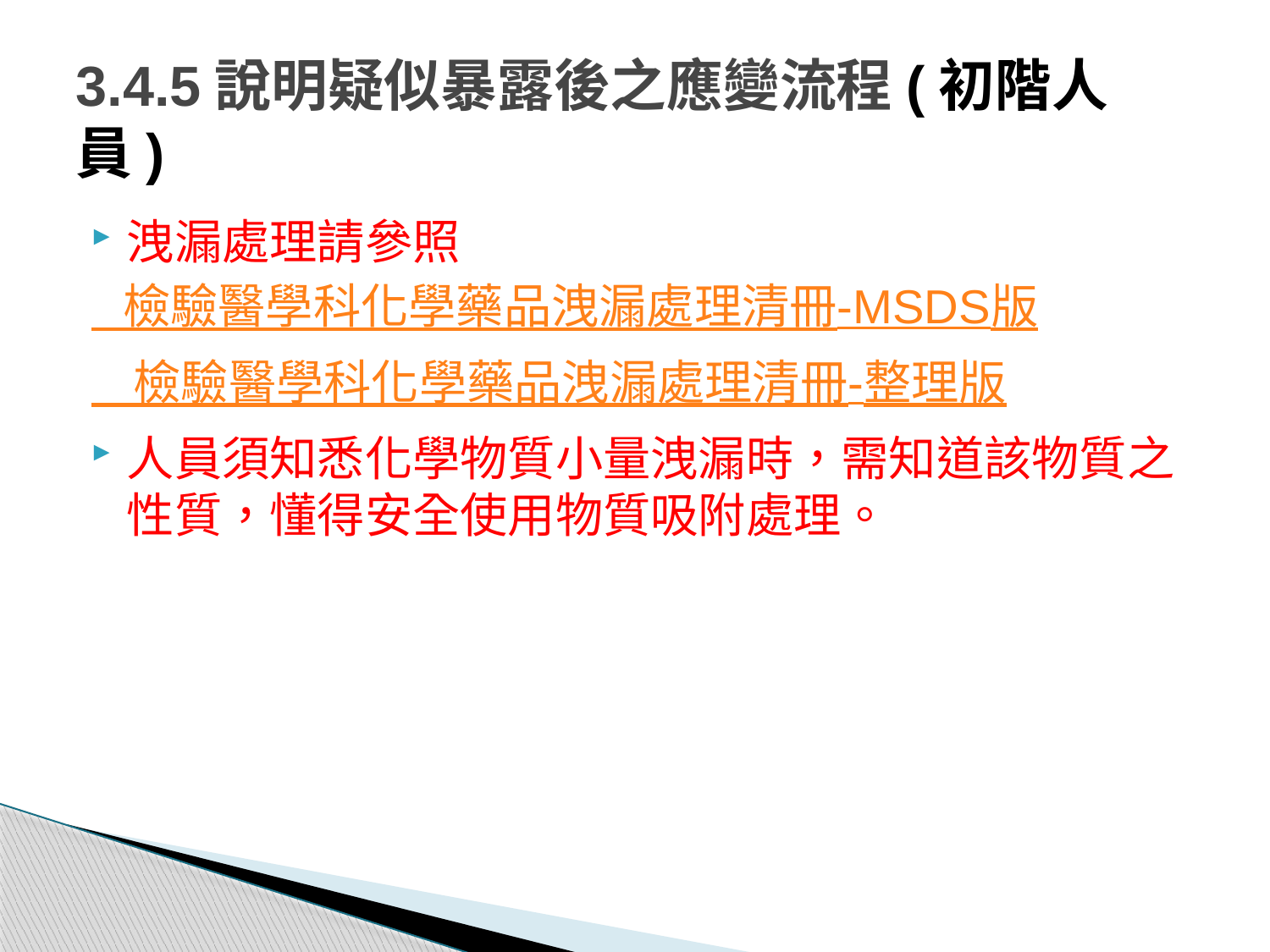

# 3.4.5說明疑似暴露後之應變流程(初階人員)
洩漏處理請參照
   檢驗醫學科化學藥品洩漏處理清冊-MSDS版
    檢驗醫學科化學藥品洩漏處理清冊-整理版
人員須知悉化學物質小量洩漏時，需知道該物質之性質，懂得安全使用物質吸附處理。